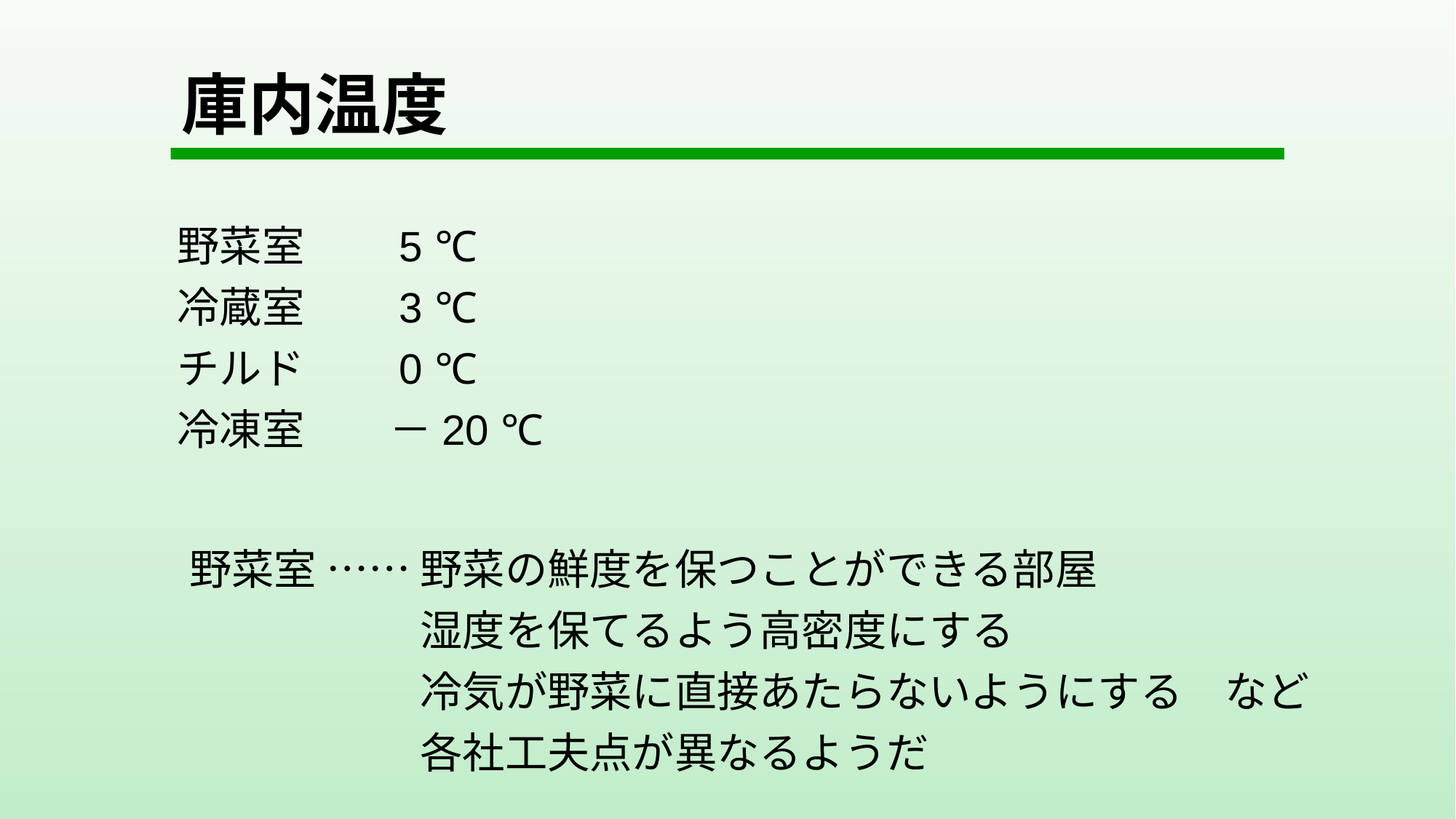

# 庫内温度
野菜室　　5 ℃
冷蔵室　　3 ℃
チルド　　0 ℃
冷凍室　　－20 ℃
野菜室 …… 野菜の鮮度を保つことができる部屋
　　　　　  湿度を保てるよう高密度にする
　　　　　  冷気が野菜に直接あたらないようにする　など
　　　　　  各社工夫点が異なるようだ